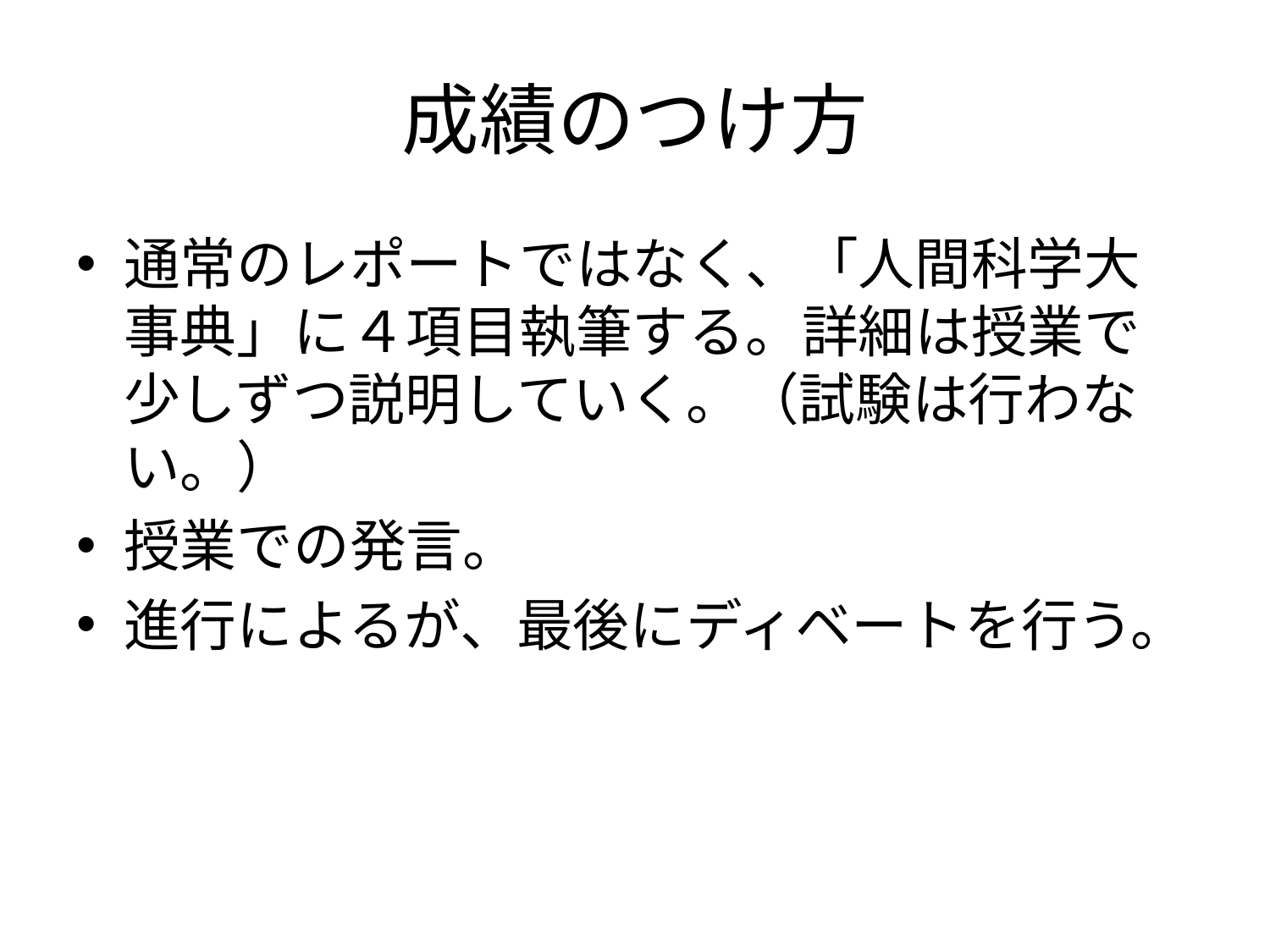

# 成績のつけ方
通常のレポートではなく、「人間科学大事典」に４項目執筆する。詳細は授業で少しずつ説明していく。（試験は行わない。）
授業での発言。
進行によるが、最後にディベートを行う。